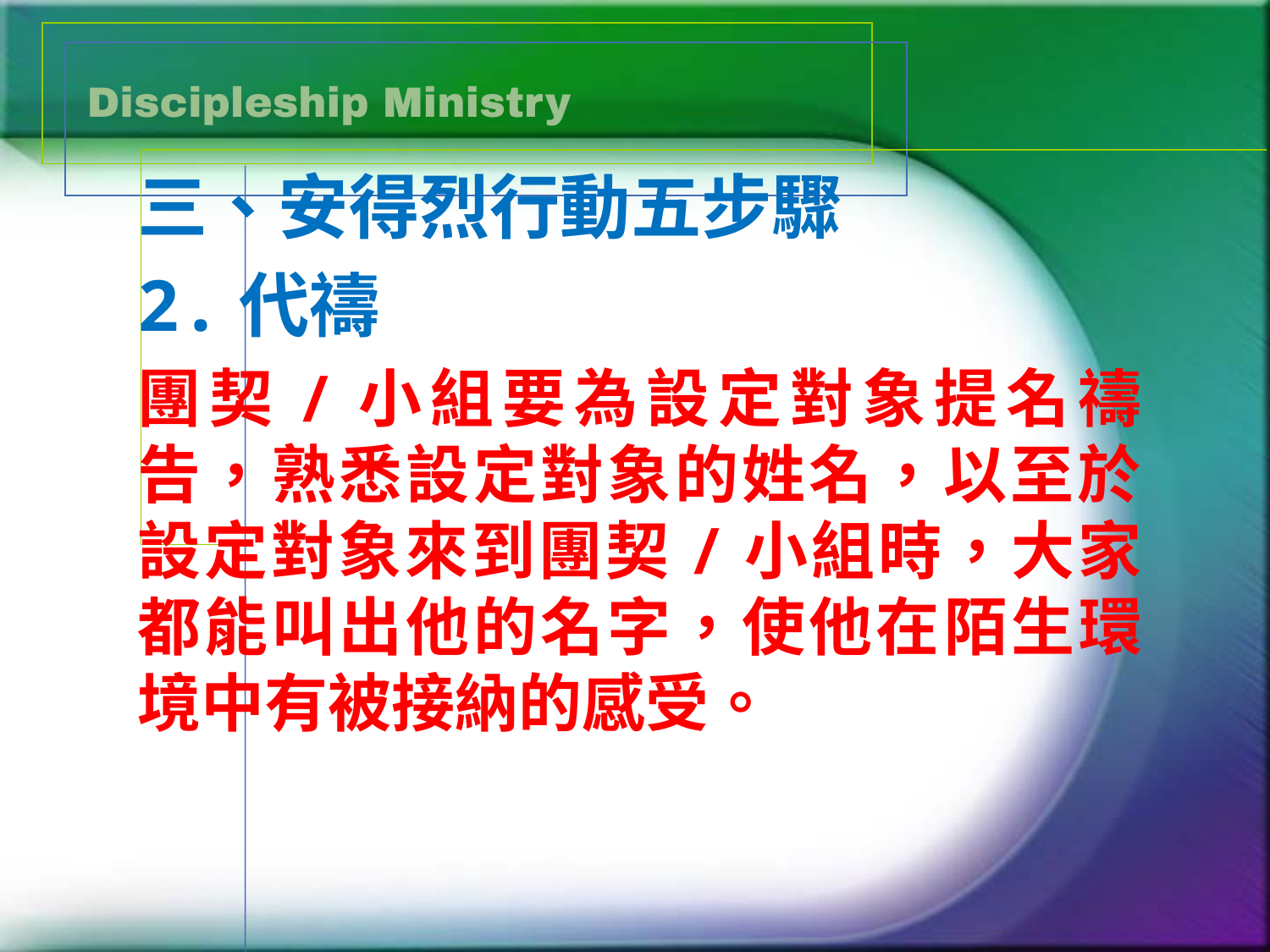

# Discipleship Ministry
三、安得烈行動五步驟
2.代禱
團契/小組要為設定對象提名禱告，熟悉設定對象的姓名，以至於設定對象來到團契/小組時，大家都能叫出他的名字，使他在陌生環境中有被接納的感受。